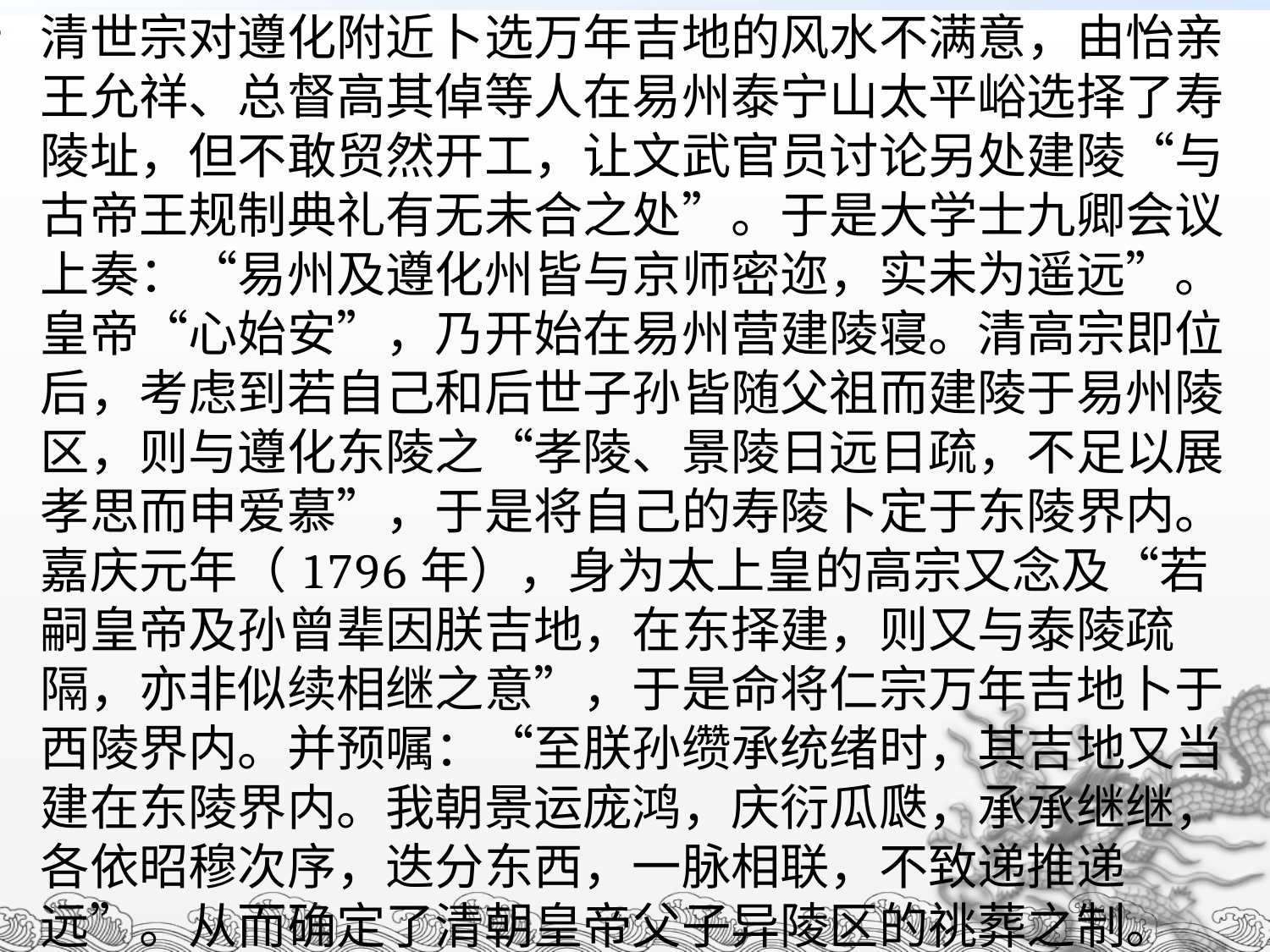

清世宗对遵化附近卜选万年吉地的风水不满意，由怡亲王允祥、总督高其倬等人在易州泰宁山太平峪选择了寿陵址，但不敢贸然开工，让文武官员讨论另处建陵“与古帝王规制典礼有无未合之处”。于是大学士九卿会议上奏：“易州及遵化州皆与京师密迩，实未为遥远”。皇帝“心始安”，乃开始在易州营建陵寝。清高宗即位后，考虑到若自己和后世子孙皆随父祖而建陵于易州陵区，则与遵化东陵之“孝陵、景陵日远日疏，不足以展孝思而申爱慕”，于是将自己的寿陵卜定于东陵界内。嘉庆元年（1796年），身为太上皇的高宗又念及“若嗣皇帝及孙曾辈因朕吉地，在东择建，则又与泰陵疏隔，亦非似续相继之意”，于是命将仁宗万年吉地卜于西陵界内。并预嘱：“至朕孙缵承统绪时，其吉地又当建在东陵界内。我朝景运庞鸿，庆衍瓜瓞，承承继继，各依昭穆次序，迭分东西，一脉相联，不致递推递远”。从而确定了清朝皇帝父子异陵区的祧葬之制。